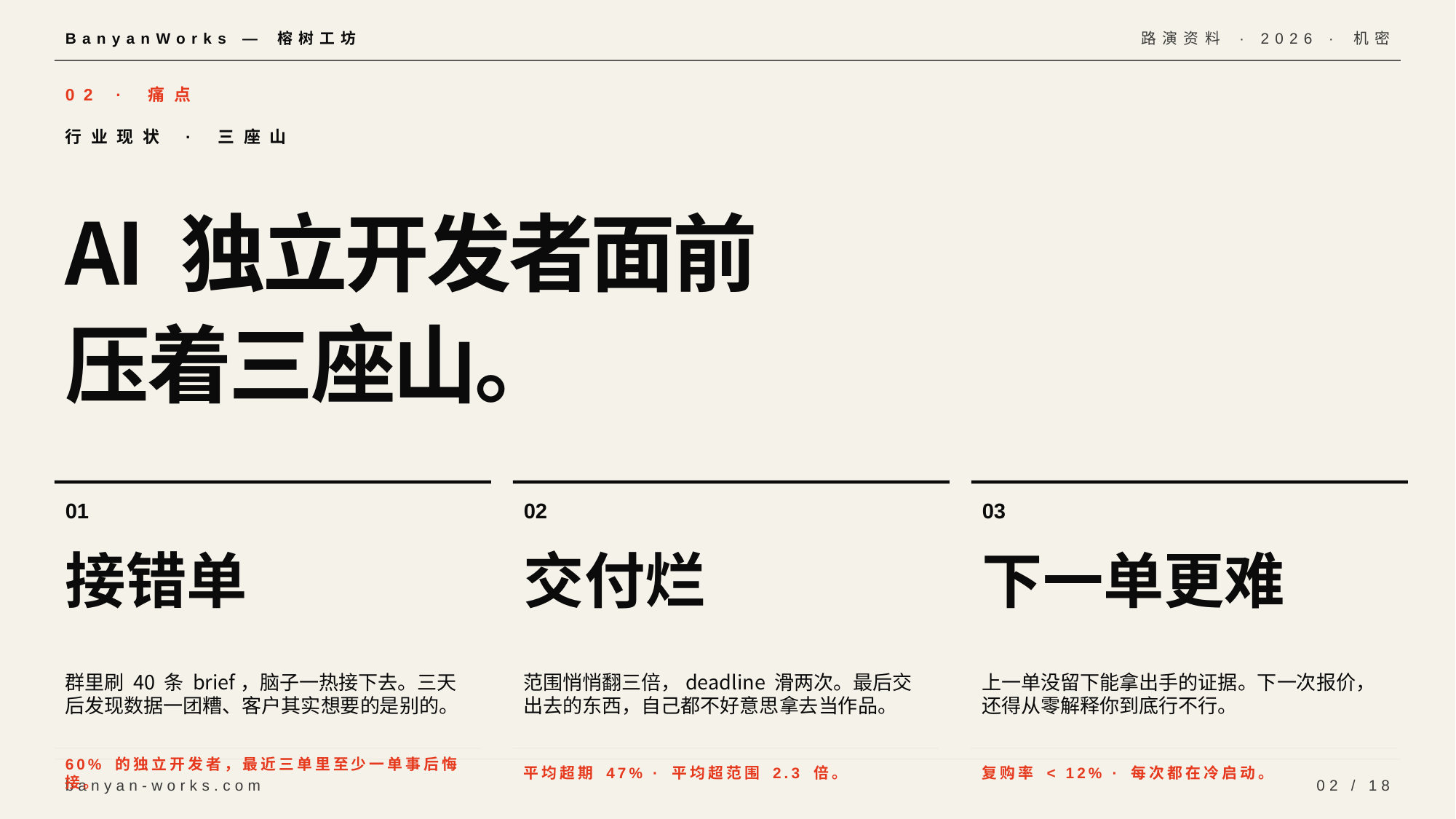

BanyanWorks — 榕树工坊
路演资料 · 2026 · 机密

02 · 痛点
行业现状 · 三座山
AI 独立开发者面前
压着三座山。

01
02
03
接错单
交付烂
下一单更难
群里刷 40 条 brief，脑子一热接下去。三天后发现数据一团糟、客户其实想要的是别的。
范围悄悄翻三倍，deadline 滑两次。最后交出去的东西，自己都不好意思拿去当作品。
上一单没留下能拿出手的证据。下一次报价，还得从零解释你到底行不行。

60% 的独立开发者，最近三单里至少一单事后悔接。
平均超期 47% · 平均超范围 2.3 倍。
复购率 < 12% · 每次都在冷启动。

banyan-works.com
02 / 18